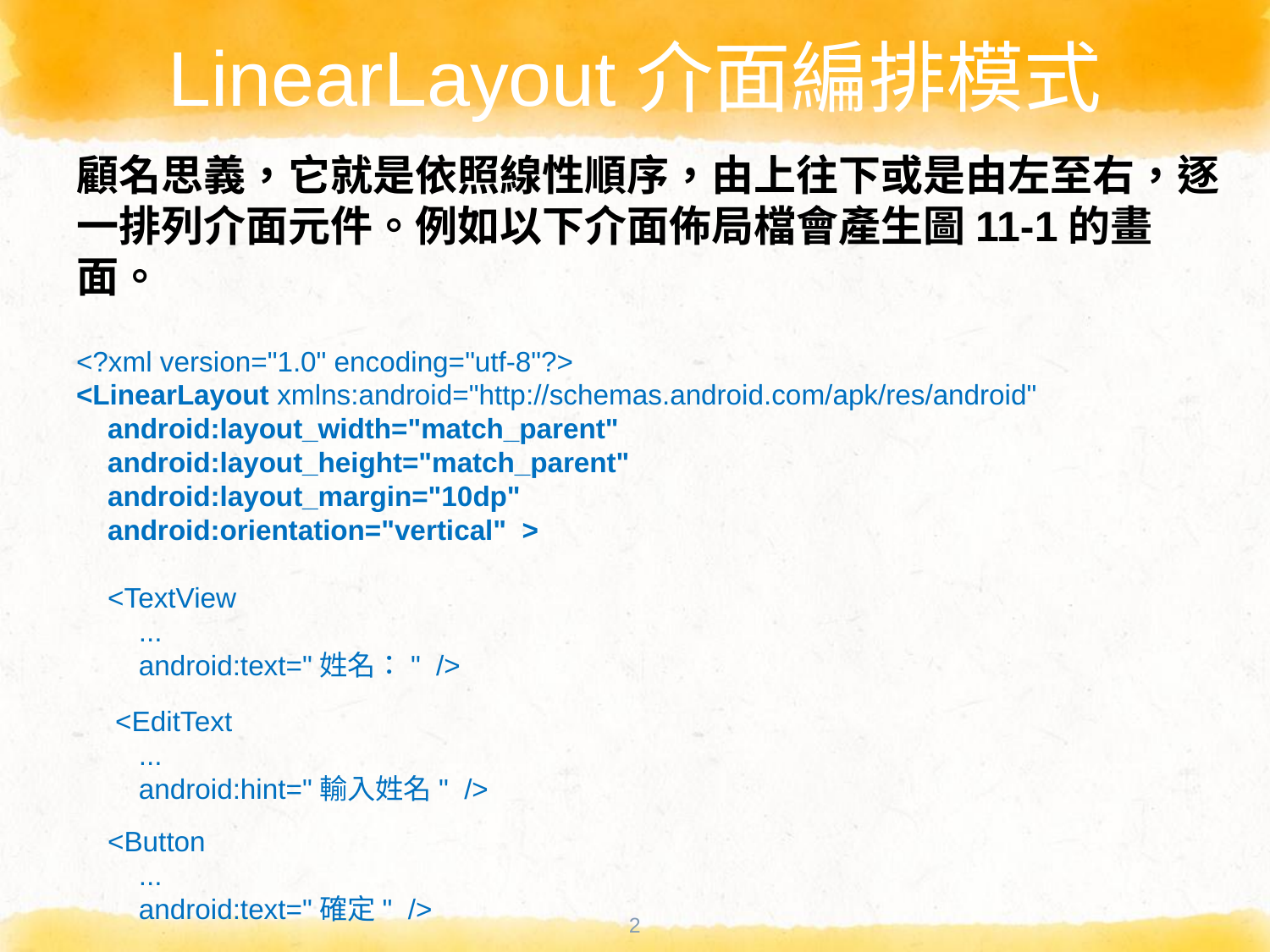

# LinearLayout介面編排模式
顧名思義，它就是依照線性順序，由上往下或是由左至右，逐一排列介面元件。例如以下介面佈局檔會產生圖11-1的畫面。

<?xml version="1.0" encoding="utf-8"?>
<LinearLayout xmlns:android="http://schemas.android.com/apk/res/android"
    android:layout_width="match_parent"
    android:layout_height="match_parent"
    android:layout_margin="10dp"
    android:orientation="vertical"  >

    <TextView
        ...
        android:text="姓名："  />

     <EditText
        ...
        android:hint="輸入姓名"  />

    <Button
        ...
        android:text="確定"  />

</LinearLayout>
2